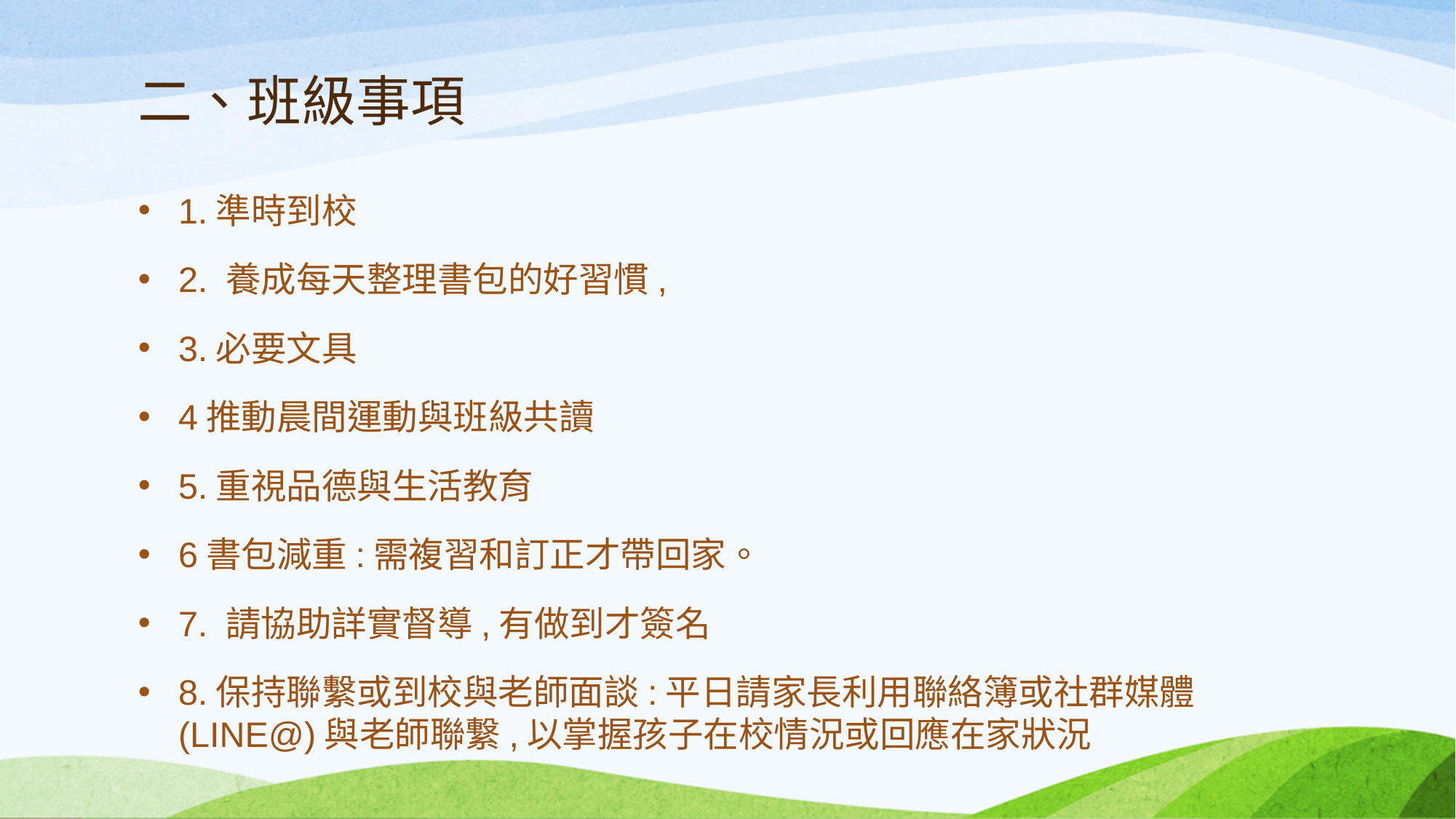

# 二、班級事項
1.準時到校
2. 養成每天整理書包的好習慣,
3.必要文具
4推動晨間運動與班級共讀
5.重視品德與生活教育
6書包減重:需複習和訂正才帶回家。
7. 請協助詳實督導,有做到才簽名
8.保持聯繫或到校與老師面談:平日請家長利用聯絡簿或社群媒體(LINE@)與老師聯繋,以掌握孩子在校情況或回應在家狀況